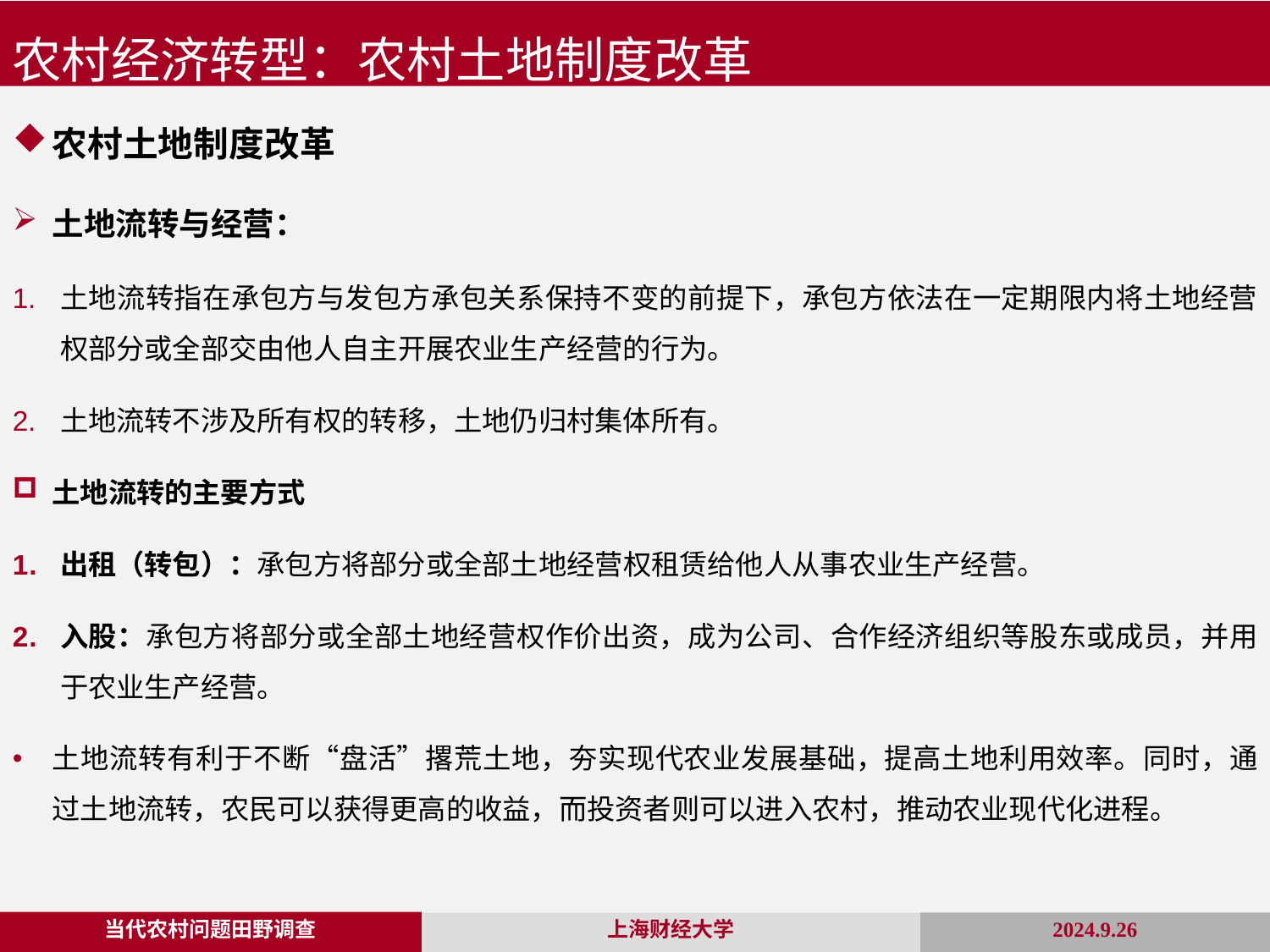

农村经济转型：农村土地制度改革
农村土地制度改革
土地流转与经营：
土地流转指在承包方与发包方承包关系保持不变的前提下，承包方依法在一定期限内将土地经营权部分或全部交由他人自主开展农业生产经营的行为。
土地流转不涉及所有权的转移，土地仍归村集体所有。
土地流转的主要方式
出租（转包）：承包方将部分或全部土地经营权租赁给他人从事农业生产经营。
入股：承包方将部分或全部土地经营权作价出资，成为公司、合作经济组织等股东或成员，并用于农业生产经营。
土地流转有利于不断“盘活”撂荒土地，夯实现代农业发展基础，提高土地利用效率。同时，通过土地流转，农民可以获得更高的收益，而投资者则可以进入农村，推动农业现代化进程。
当代农村问题田野调查
2024.9.26
上海财经大学